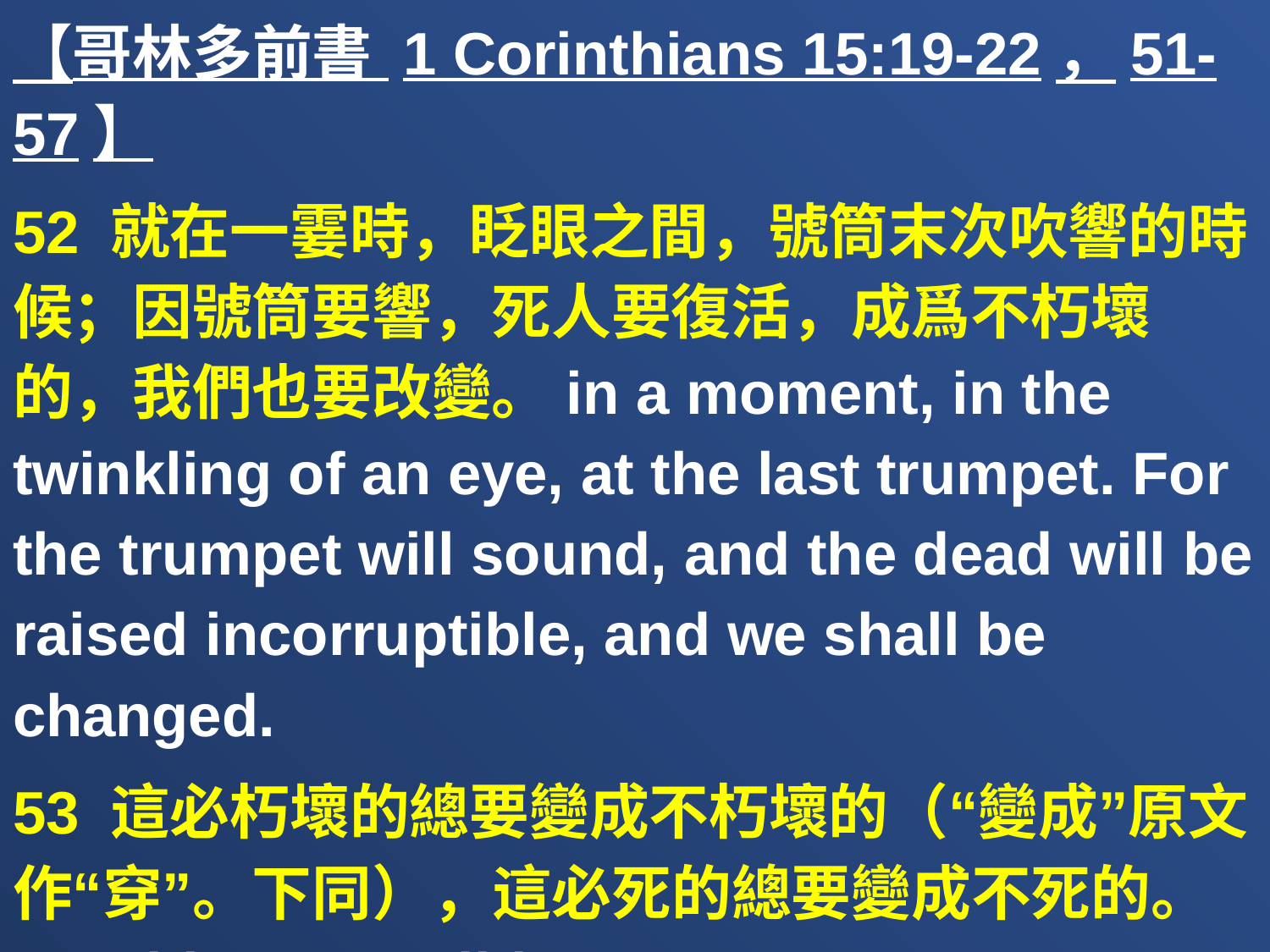

【哥林多前書 1 Corinthians 15:19-22，51-57】
52 就在一霎時，眨眼之間，號筒末次吹響的時候；因號筒要響，死人要復活，成爲不朽壞的，我們也要改變。in a moment, in the twinkling of an eye, at the last trumpet. For the trumpet will sound, and the dead will be raised incorruptible, and we shall be changed.
53 這必朽壞的總要變成不朽壞的（“變成”原文作“穿”。下同），這必死的總要變成不死的。For this corruptible must put on incorruption, and this mortal must put on immortality.